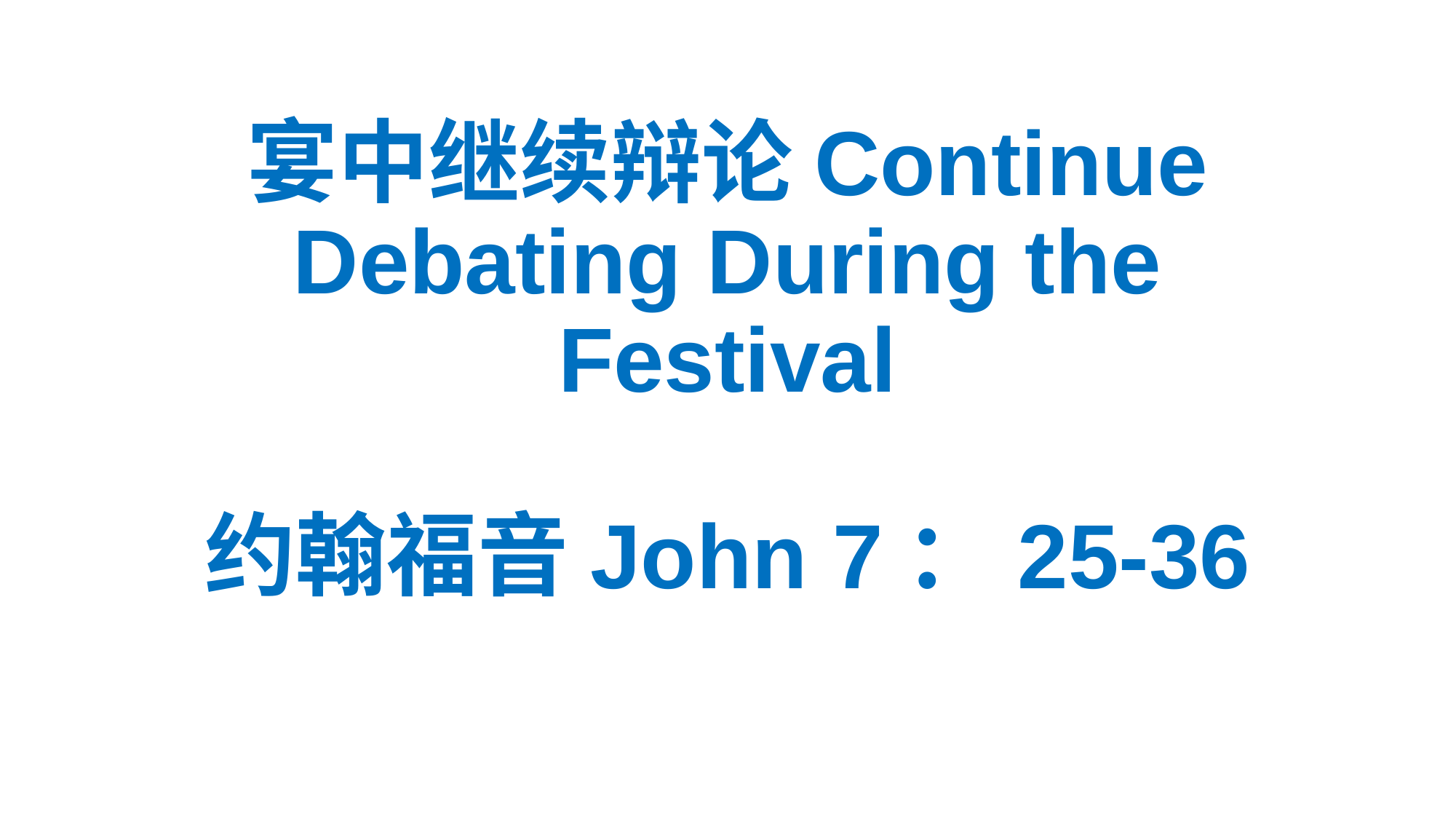

# 宴中继续辩论Continue Debating During the Festival 约翰福音John 7：25-36